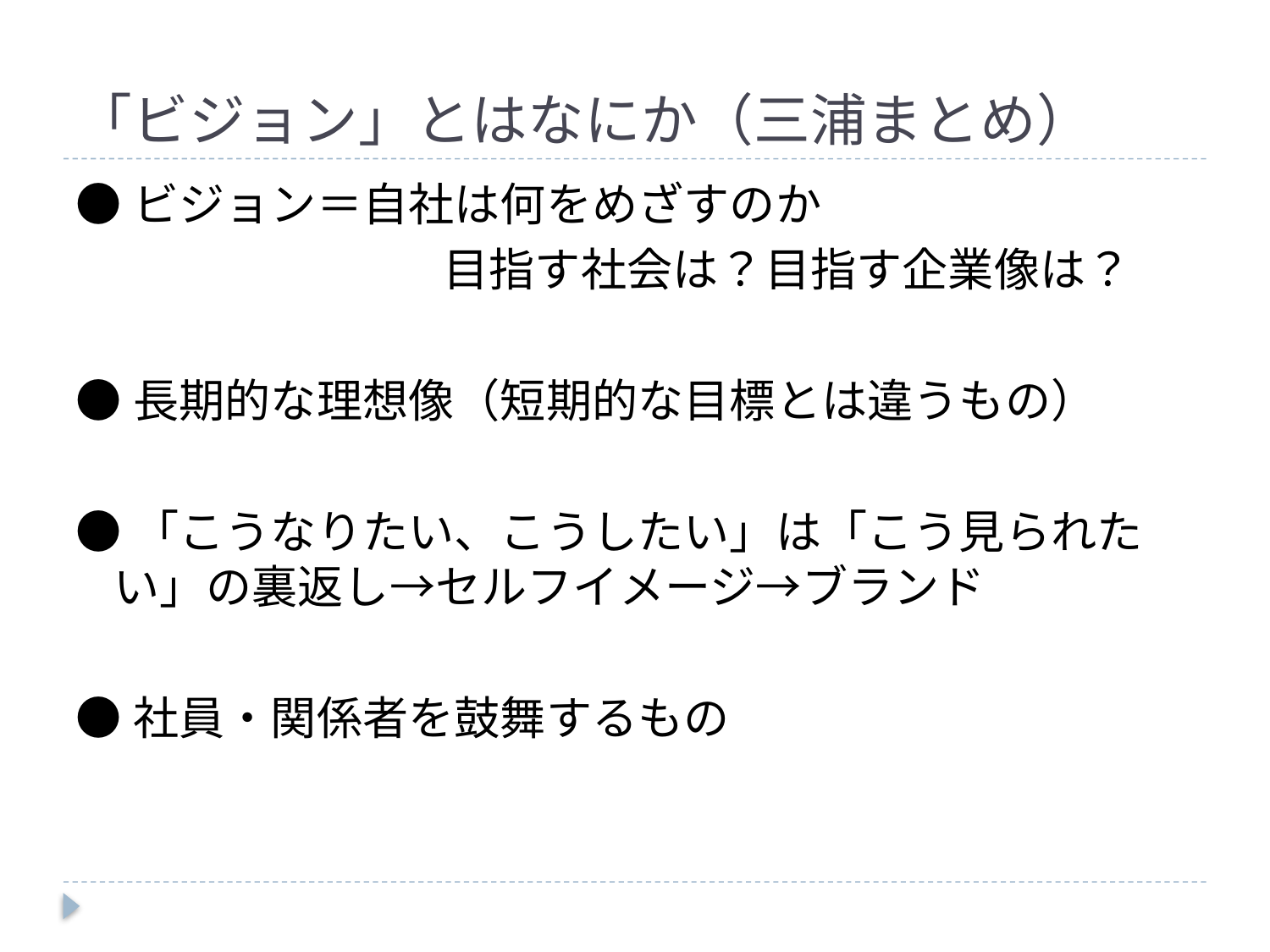

# 「ビジョン」とはなにか（三浦まとめ）
●ビジョン＝自社は何をめざすのか
　　　　　　　　目指す社会は？目指す企業像は？

●長期的な理想像（短期的な目標とは違うもの）

●「こうなりたい、こうしたい」は「こう見られたい」の裏返し→セルフイメージ→ブランド

●社員・関係者を鼓舞するもの